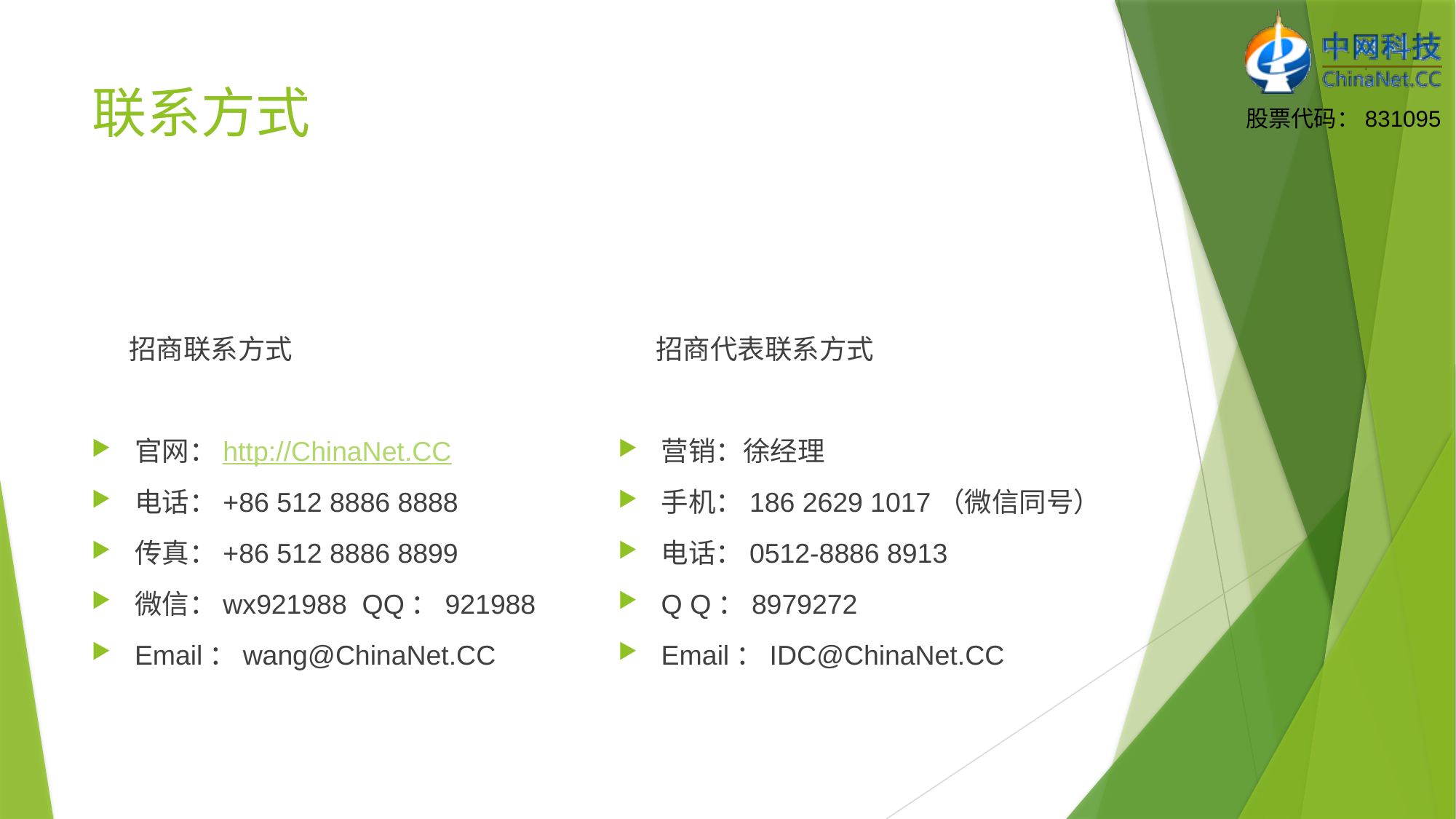

# 联系方式
     招商联系方式

官网：http://ChinaNet.CC
电话：+86 512 8886 8888
传真：+86 512 8886 8899
微信：wx921988  QQ：921988
Email：wang@ChinaNet.CC
     招商代表联系方式

营销：徐经理
手机：186 2629 1017（微信同号）
电话：0512-8886 8913
Q Q：8979272
Email：IDC@ChinaNet.CC